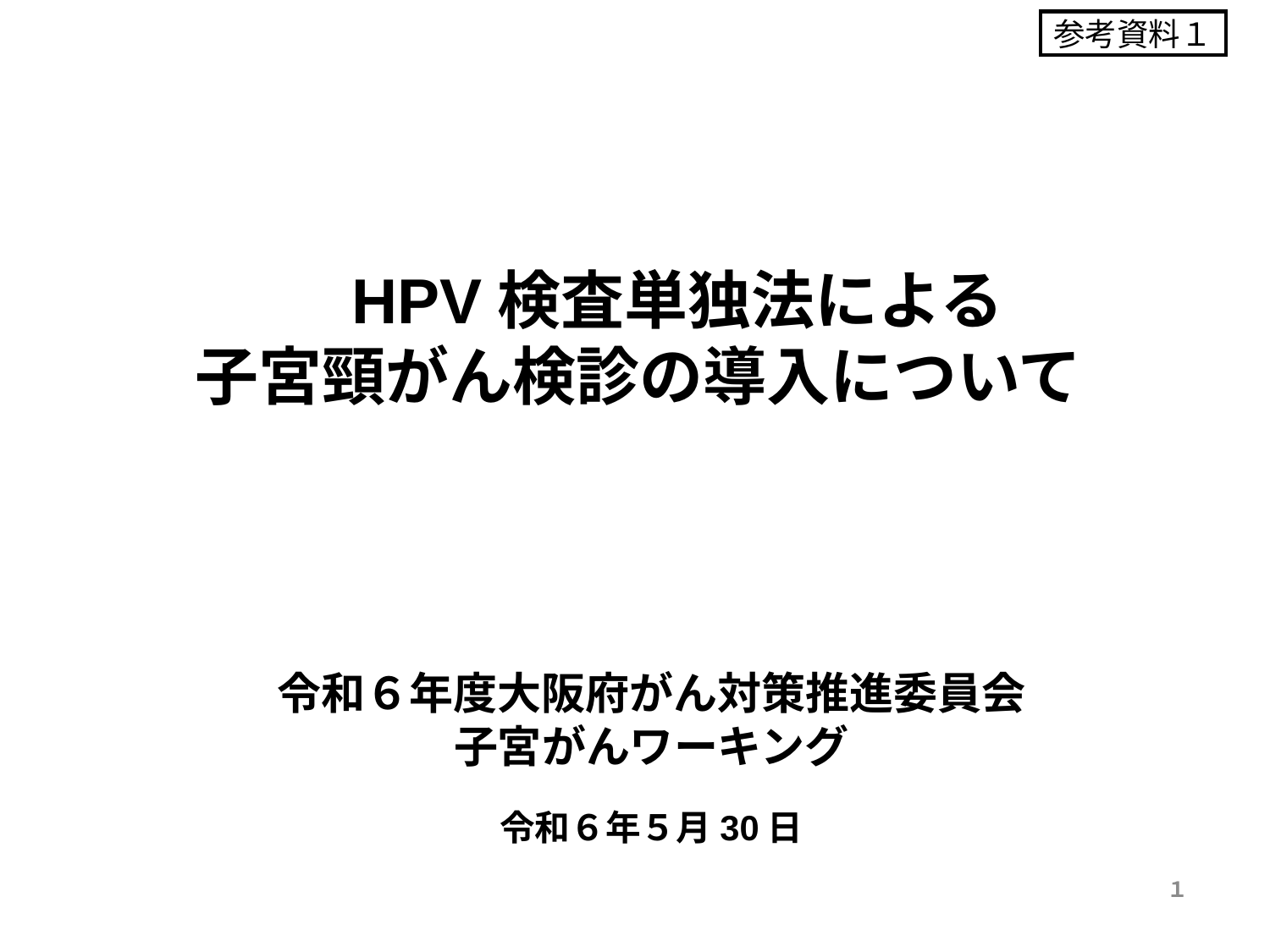

参考資料１
　HPV検査単独法による
子宮頸がん検診の導入について
令和６年度大阪府がん対策推進委員会子宮がんワーキング

令和６年５月30日
１